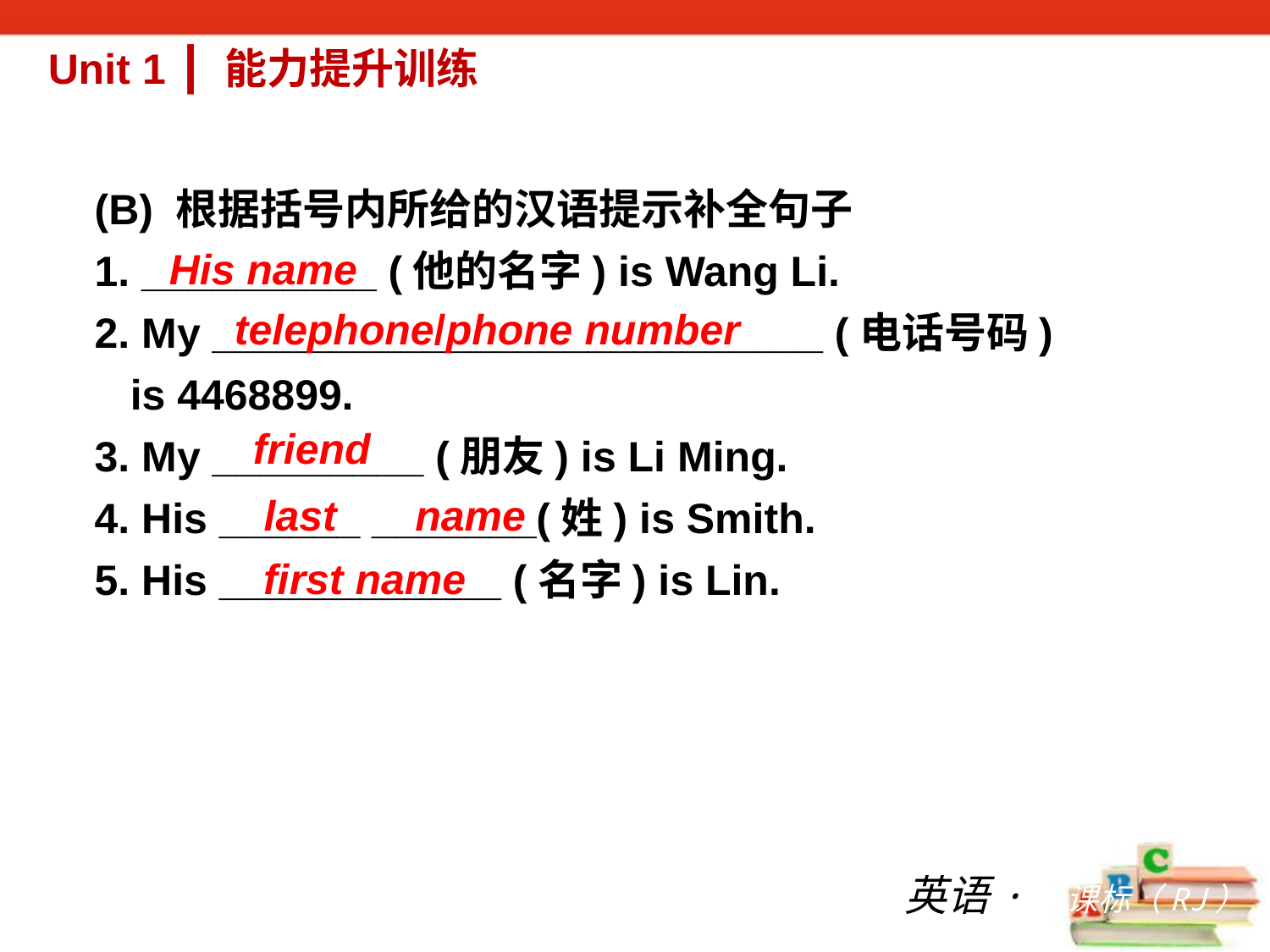

Unit 1 ┃ 能力提升训练
(B) 根据括号内所给的汉语提示补全句子
1. __________ (他的名字) is Wang Li.
2. My __________________________ (电话号码)
   is 446­8899.
3. My _________ (朋友) is Li Ming.
4. His ______ _______(姓) is Smith.
5. His ____________ (名字) is Lin.
His name
telephone/phone number
friend
last
name
first name
英语·新课标（RJ）